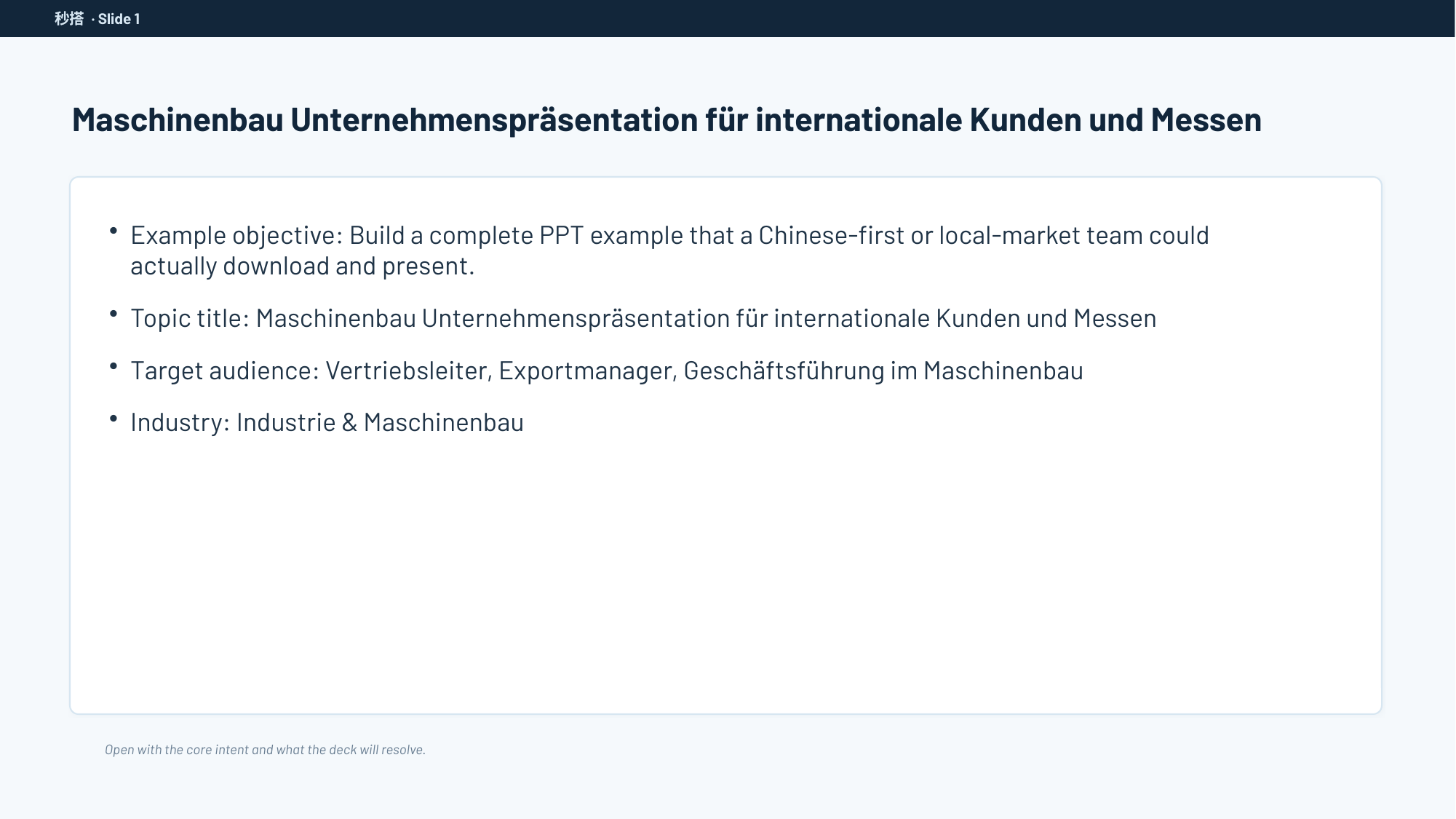

秒搭 · Slide 1
Maschinenbau Unternehmenspräsentation für internationale Kunden und Messen

Example objective: Build a complete PPT example that a Chinese-first or local-market team could actually download and present.
Topic title: Maschinenbau Unternehmenspräsentation für internationale Kunden und Messen
Target audience: Vertriebsleiter, Exportmanager, Geschäftsführung im Maschinenbau
Industry: Industrie & Maschinenbau
Open with the core intent and what the deck will resolve.